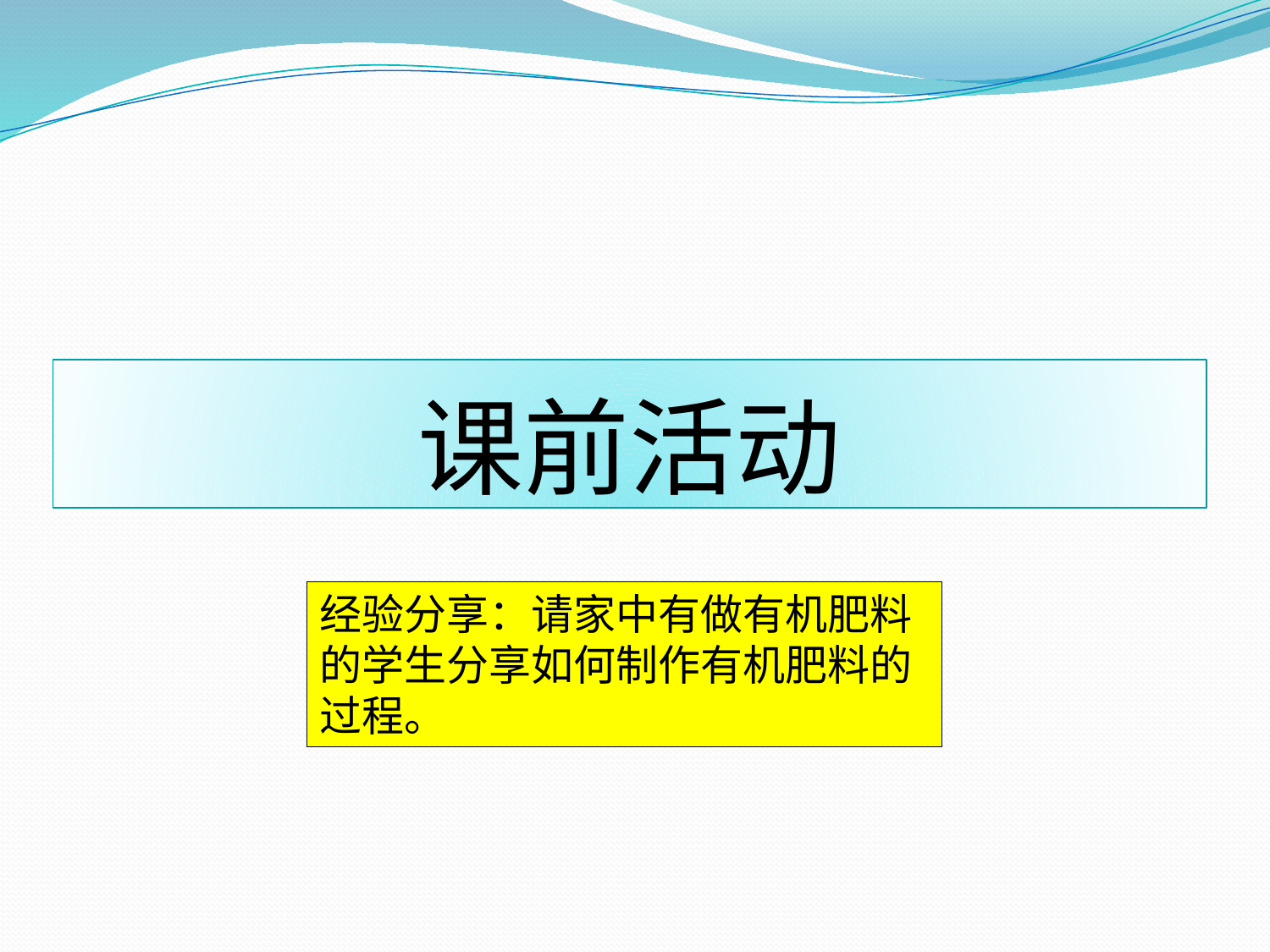

# 课前活动
经验分享：请家中有做有机肥料的学生分享如何制作有机肥料的过程。